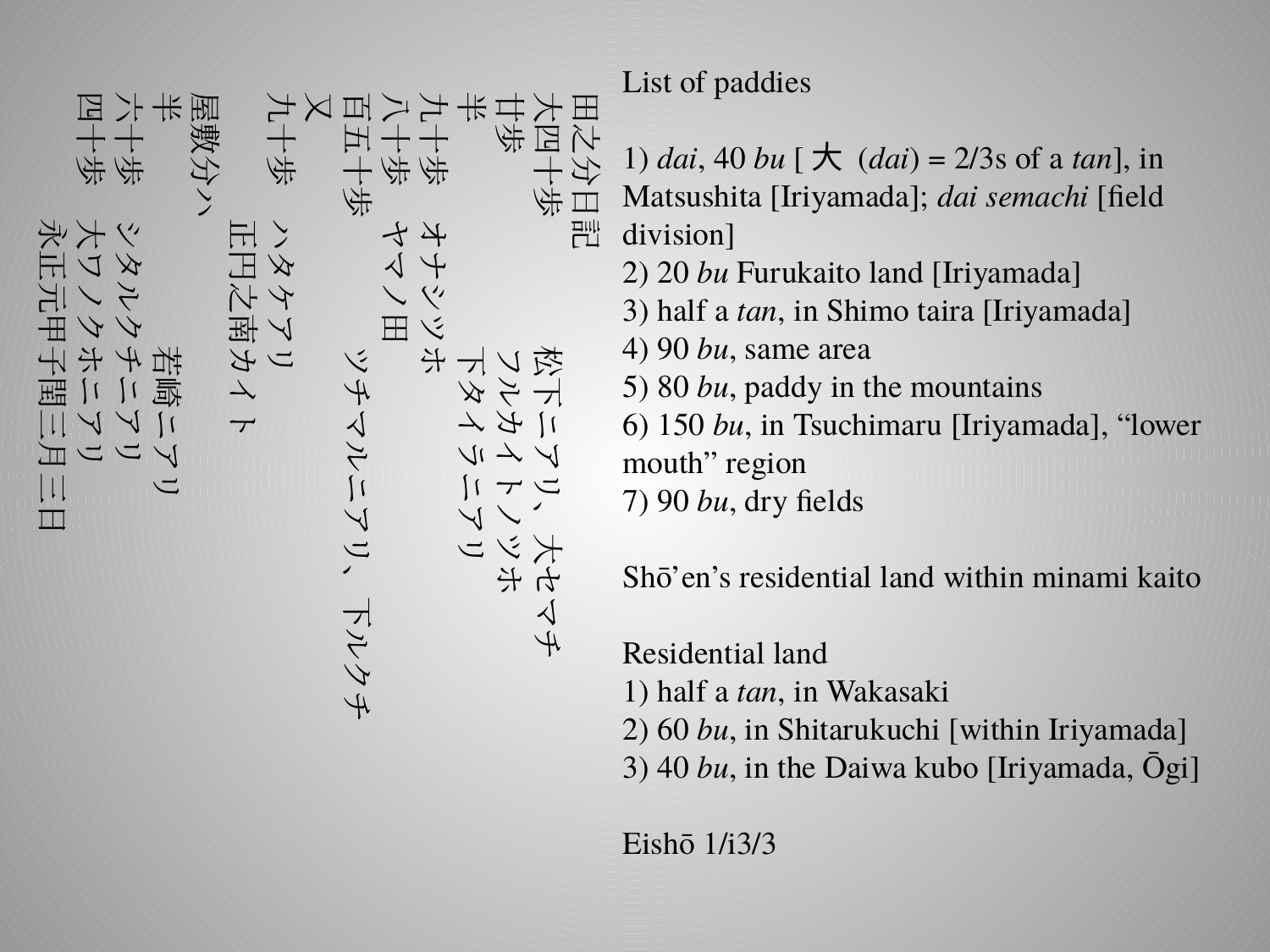

List of paddies

1) dai, 40 bu [大 (dai) = 2/3s of a tan], in Matsushita [Iriyamada]; dai semachi [field division]
2) 20 bu Furukaito land [Iriyamada]
3) half a tan, in Shimo taira [Iriyamada]
4) 90 bu, same area
5) 80 bu, paddy in the mountains
6) 150 bu, in Tsuchimaru [Iriyamada], “lower mouth” region
7) 90 bu, dry fields

Shō’en’s residential land within minami kaito

Residential land
1) half a tan, in Wakasaki
2) 60 bu, in Shitarukuchi [within Iriyamada]
3) 40 bu, in the Daiwa kubo [Iriyamada, Ōgi]

Eishō 1/i3/3

田之分日記
大四十歩	松下ニアリ、大セマチ
廿歩		フルカイトノツホ
半		下タイラニアリ
九十歩	オナシツホ
八十歩	ヤマノ田
百五十歩	ツチマルニアリ、下ルクチ
又
九十歩	ハタケアリ
	正円之南カイト
屋敷分ハ
半		若崎ニアリ
六十歩	シタルクチニアリ
四十歩	大ワノクホニアリ
	永正元甲子閏三月三日